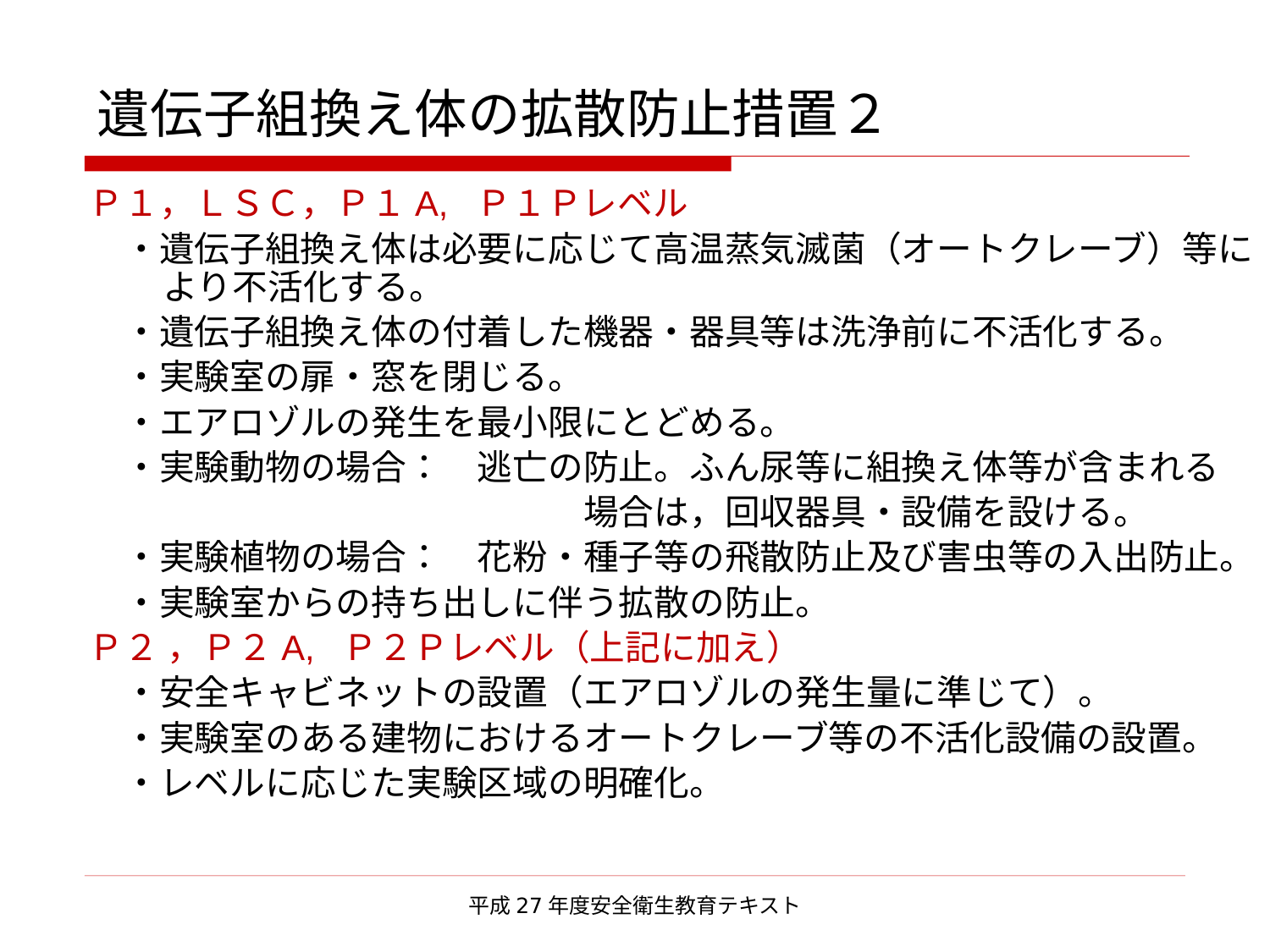

遺伝子組換え体の拡散防止措置２
Ｐ１，ＬＳＣ，Ｐ１A,  Ｐ１Ｐレベル
　・遺伝子組換え体は必要に応じて高温蒸気滅菌（オートクレーブ）等により不活化する。
　・遺伝子組換え体の付着した機器・器具等は洗浄前に不活化する。
　・実験室の扉・窓を閉じる。
　・エアロゾルの発生を最小限にとどめる。
　・実験動物の場合：　逃亡の防止。ふん尿等に組換え体等が含まれる
　　　　　　　　　　　　　　場合は，回収器具・設備を設ける。
　・実験植物の場合：　花粉・種子等の飛散防止及び害虫等の入出防止。
　・実験室からの持ち出しに伴う拡散の防止。
Ｐ２ ，Ｐ２A,  Ｐ２Ｐレベル（上記に加え）
　・安全キャビネットの設置（エアロゾルの発生量に準じて）。
　・実験室のある建物におけるオートクレーブ等の不活化設備の設置。
　・レベルに応じた実験区域の明確化。
平成27年度安全衛生教育テキスト